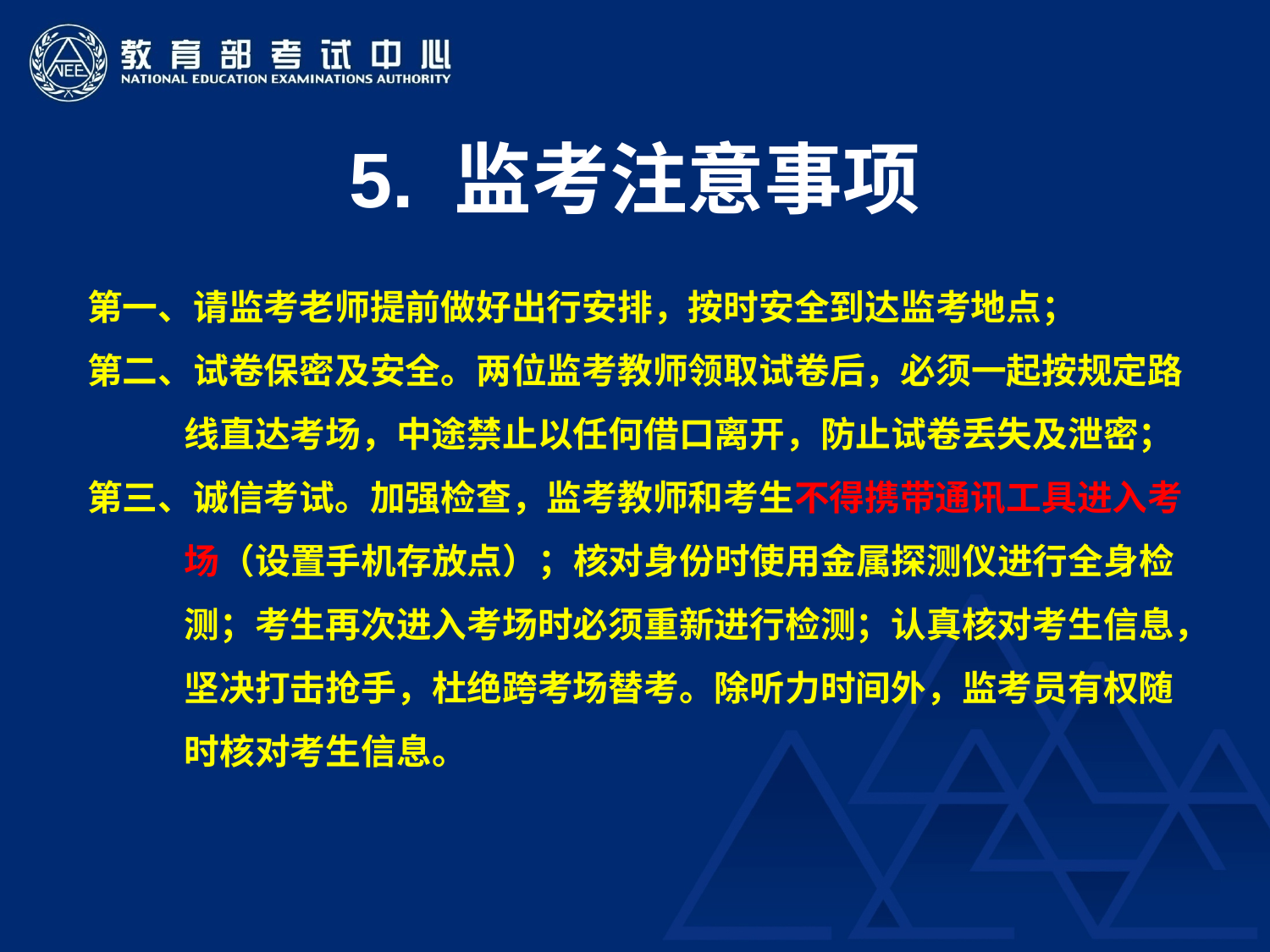

# 5. 监考注意事项
第一、请监考老师提前做好出行安排，按时安全到达监考地点；
第二、试卷保密及安全。两位监考教师领取试卷后，必须一起按规定路
           线直达考场，中途禁止以任何借口离开，防止试卷丢失及泄密；
第三、诚信考试。加强检查，监考教师和考生不得携带通讯工具进入考
           场（设置手机存放点）；核对身份时使用金属探测仪进行全身检
           测；考生再次进入考场时必须重新进行检测；认真核对考生信息，
           坚决打击抢手，杜绝跨考场替考。除听力时间外，监考员有权随
           时核对考生信息。